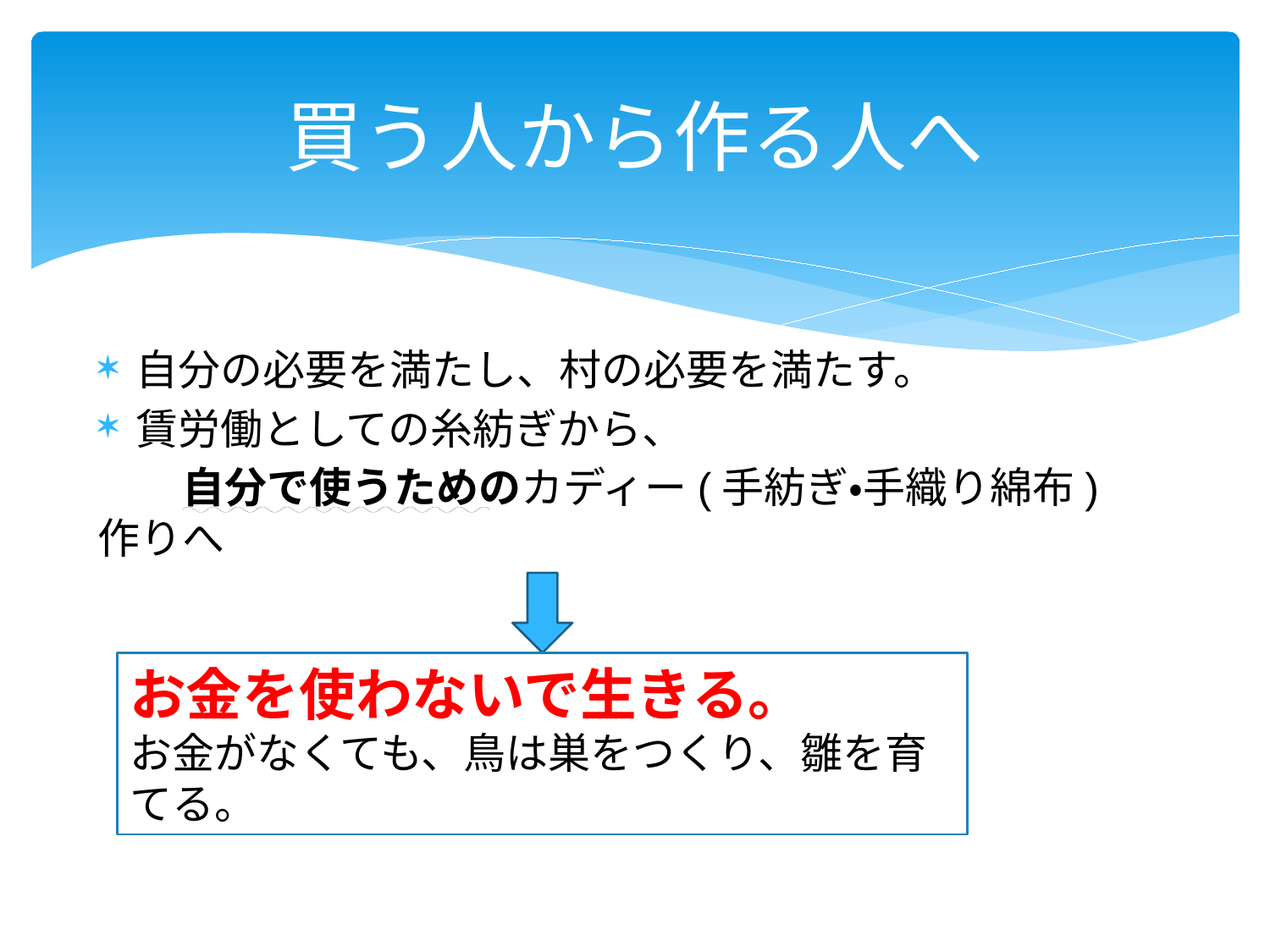

# 買う人から作る人へ
自分の必要を満たし、村の必要を満たす。
賃労働としての糸紡ぎから、
　　自分で使うためのカディー(手紡ぎ・手織り綿布)作りへ

お金を使わないで生きる。
お金がなくても、鳥は巣をつくり、雛を育てる。